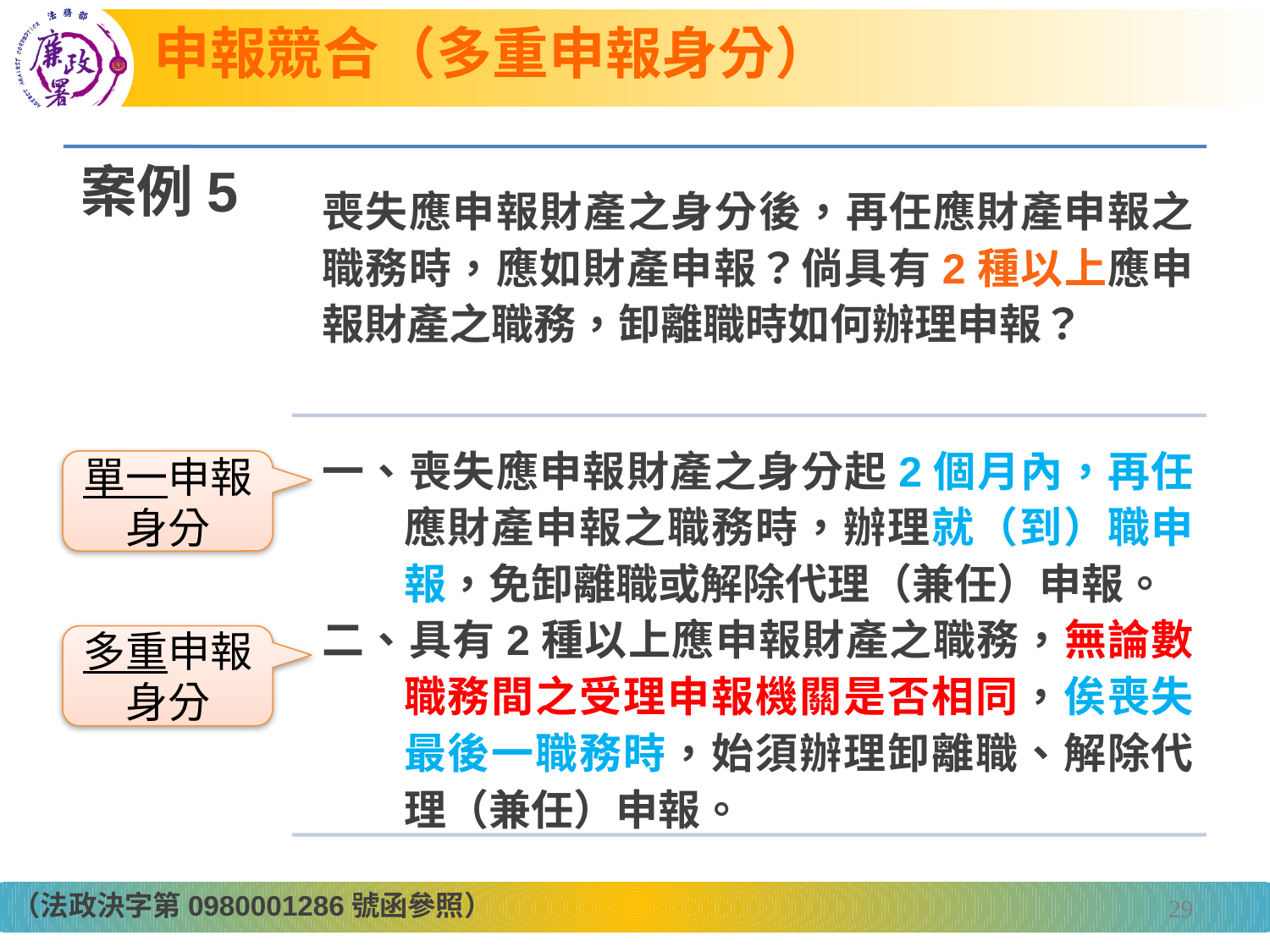

# 申報競合（多重申報身分）
案例5
喪失應申報財產之身分後，再任應財產申報之職務時，應如財產申報？倘具有2種以上應申報財產之職務，卸離職時如何辦理申報？
一、喪失應申報財產之身分起2個月內，再任應財產申報之職務時，辦理就（到）職申報，免卸離職或解除代理（兼任）申報。
二、具有2種以上應申報財產之職務，無論數職務間之受理申報機關是否相同，俟喪失最後一職務時，始須辦理卸離職、解除代理（兼任）申報。
單一申報身分
多重申報身分
（法政決字第0980001286號函參照）
29